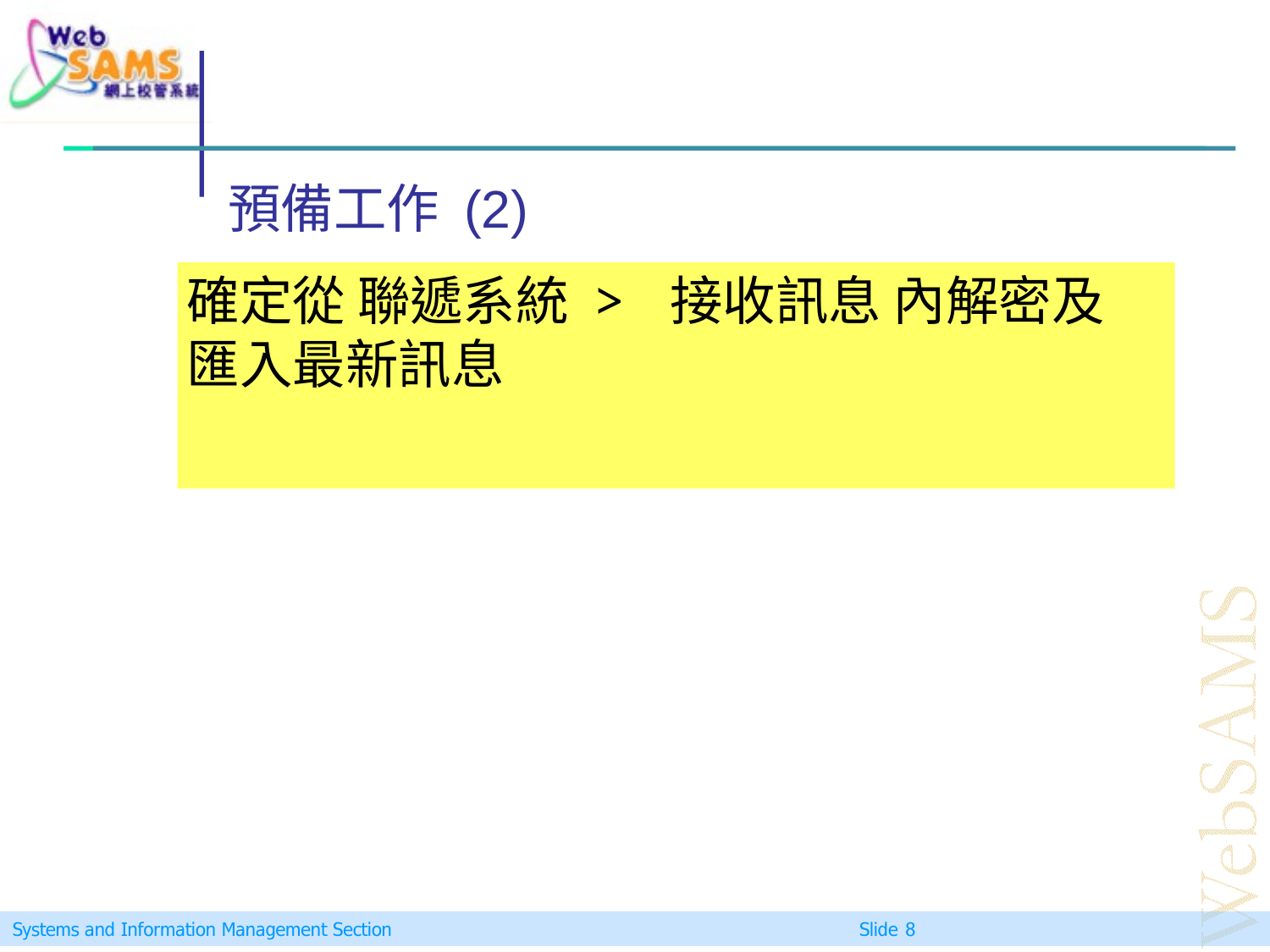

預備工作 (2)
確定從 聯遞系統 > 接收訊息 內解密及 匯入最新訊息